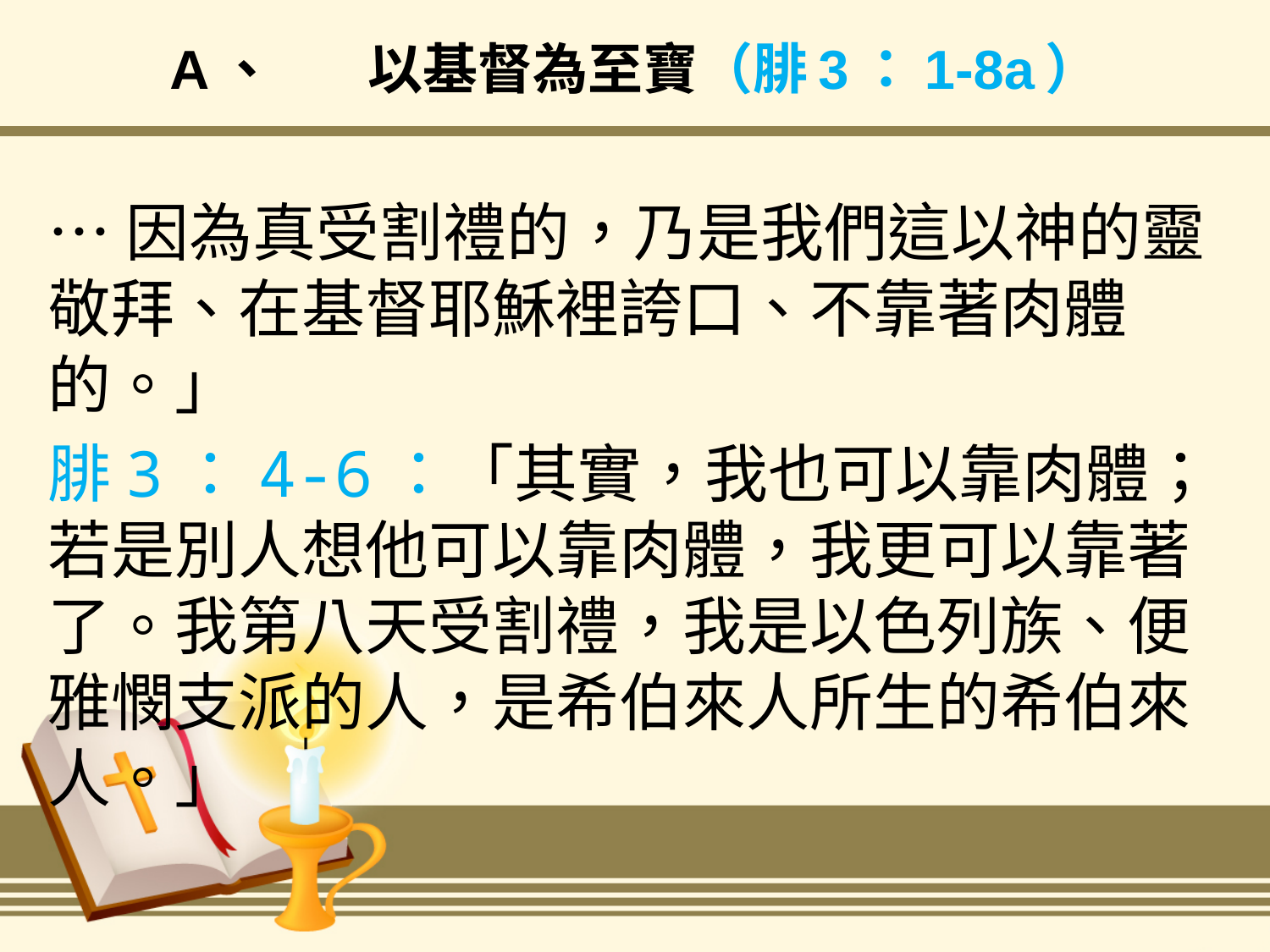

# A、	以基督為至寶（腓3：1-8a）
…因為真受割禮的，乃是我們這以神的靈敬拜、在基督耶穌裡誇口、不靠著肉體的。」
腓3：4-6：「其實，我也可以靠肉體；若是別人想他可以靠肉體，我更可以靠著了。我第八天受割禮，我是以色列族、便雅憫支派的人，是希伯來人所生的希伯來人。」